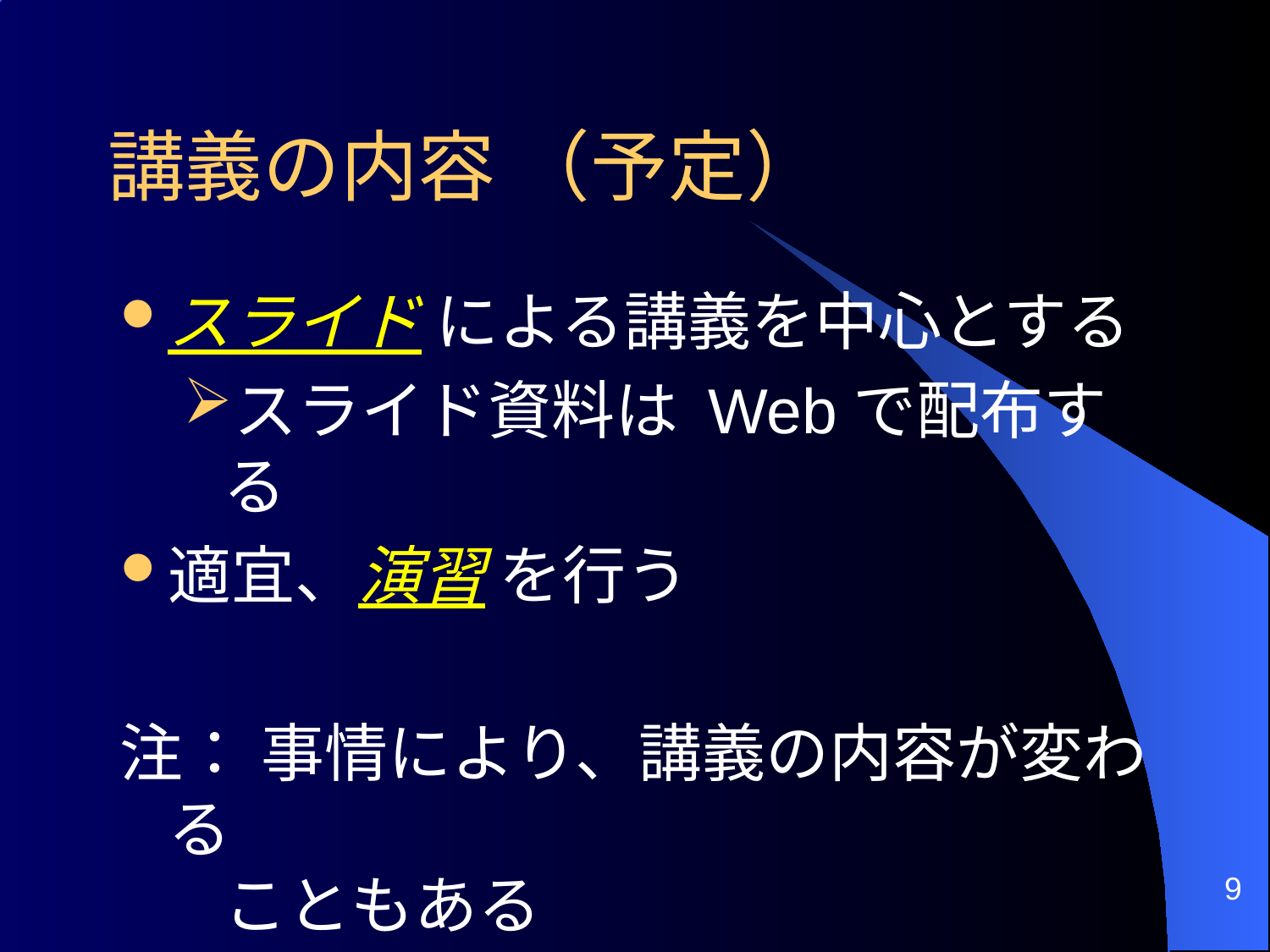

# 講義の内容 （予定）
スライド による講義を中心とする
スライド資料は Webで配布する
適宜、演習 を行う

注： 事情により、講義の内容が変わる
    こともある
9